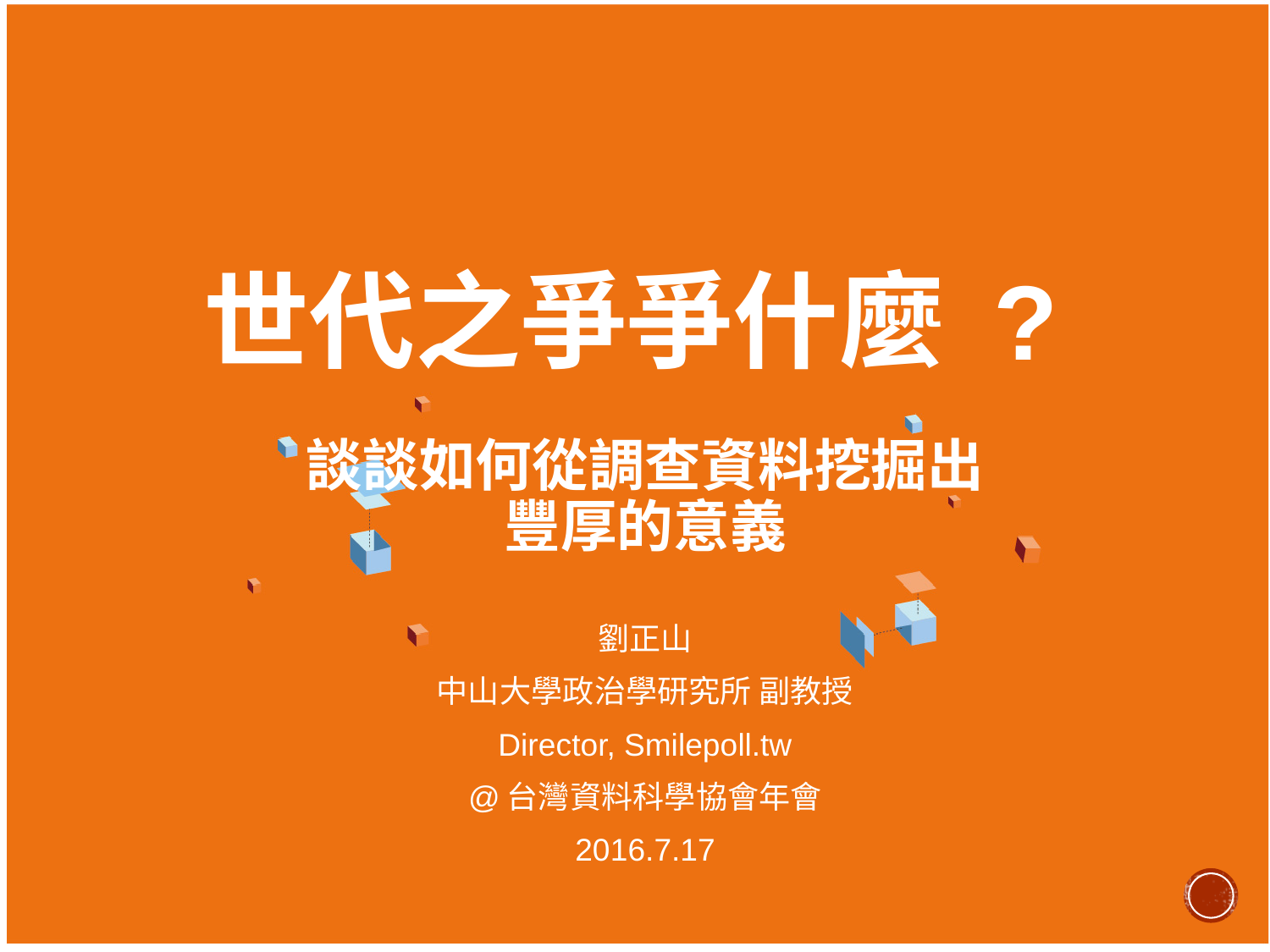

# 世代之爭爭什麼 ?
談談如何從調查資料挖掘出豐厚的意義

劉正山
中山大學政治學研究所 副教授
Director, Smilepoll.tw
@台灣資料科學協會年會
2016.7.17